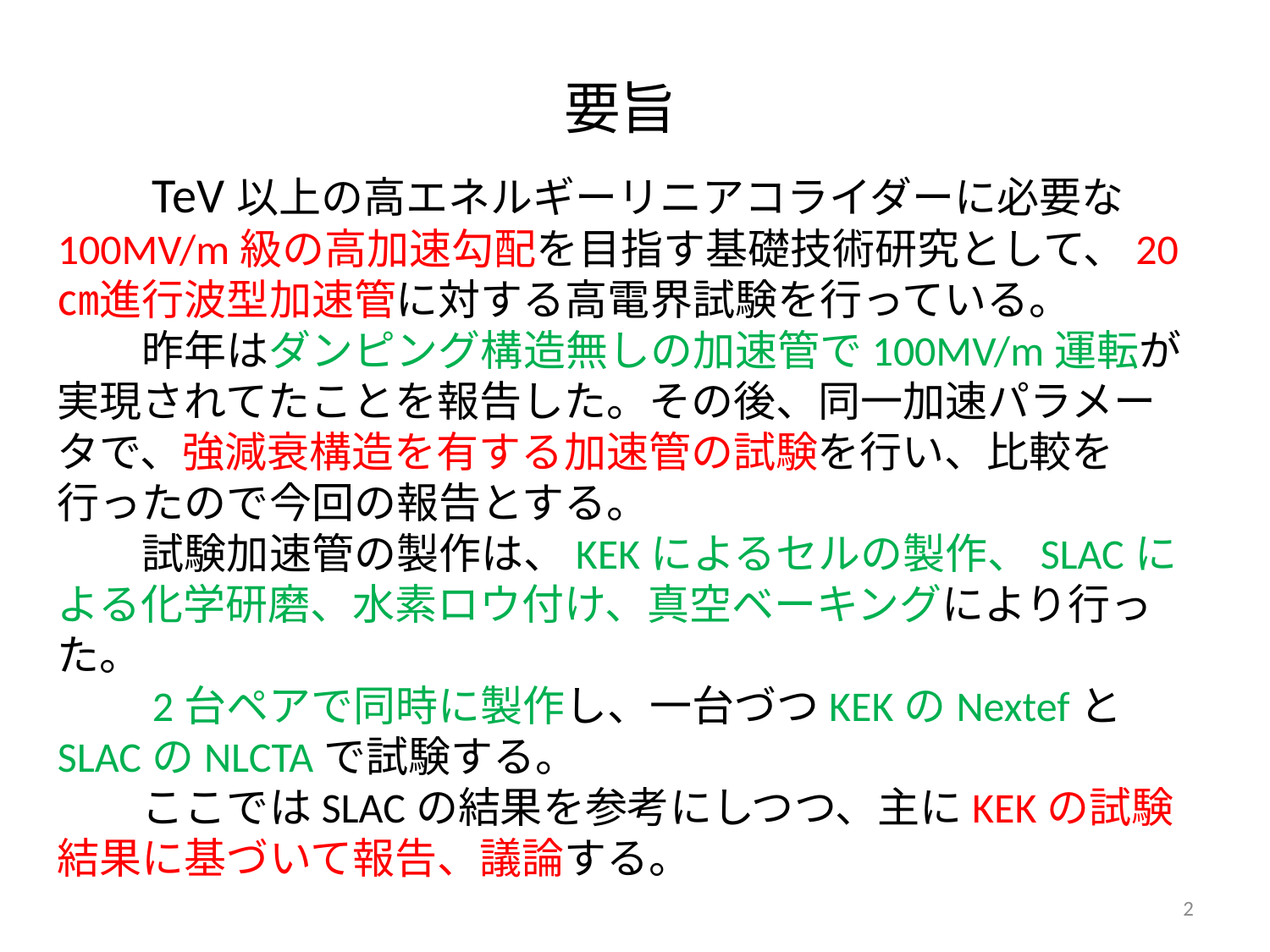

要旨

　　TeV以上の高エネルギーリニアコライダーに必要な100MV/m級の高加速勾配を目指す基礎技術研究として、20㎝進行波型加速管に対する高電界試験を行っている。
　　昨年はダンピング構造無しの加速管で100MV/m運転が実現されてたことを報告した。その後、同一加速パラメータで、強減衰構造を有する加速管の試験を行い、比較を行ったので今回の報告とする。
　　試験加速管の製作は、KEKによるセルの製作、SLACによる化学研磨、水素ロウ付け、真空ベーキングにより行った。
　　2台ペアで同時に製作し、一台づつKEKのNextefとSLACのNLCTAで試験する。
　　ここではSLACの結果を参考にしつつ、主にKEKの試験結果に基づいて報告、議論する。
2